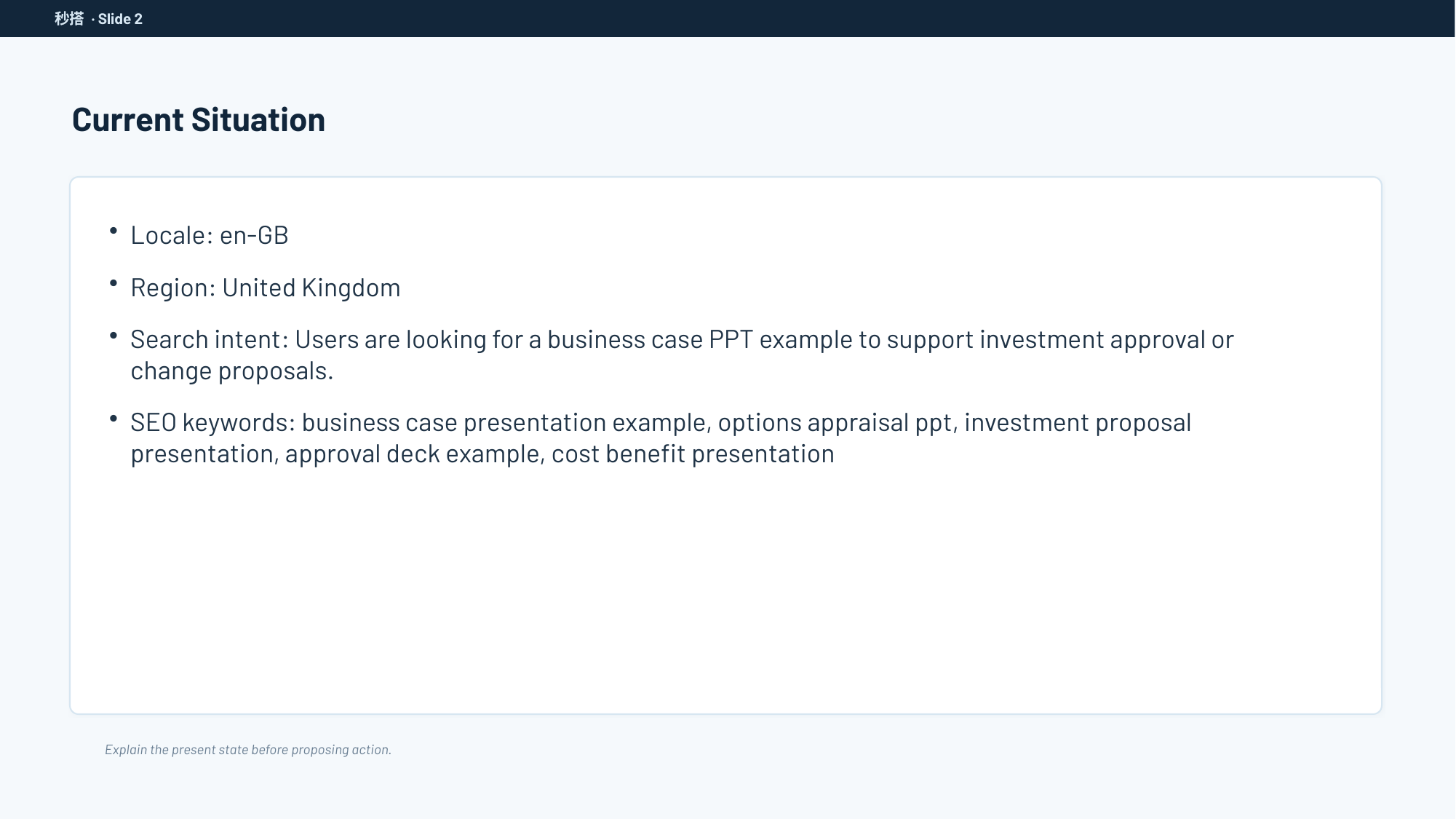

秒搭 · Slide 2
Current Situation

Locale: en-GB
Region: United Kingdom
Search intent: Users are looking for a business case PPT example to support investment approval or change proposals.
SEO keywords: business case presentation example, options appraisal ppt, investment proposal presentation, approval deck example, cost benefit presentation
Explain the present state before proposing action.